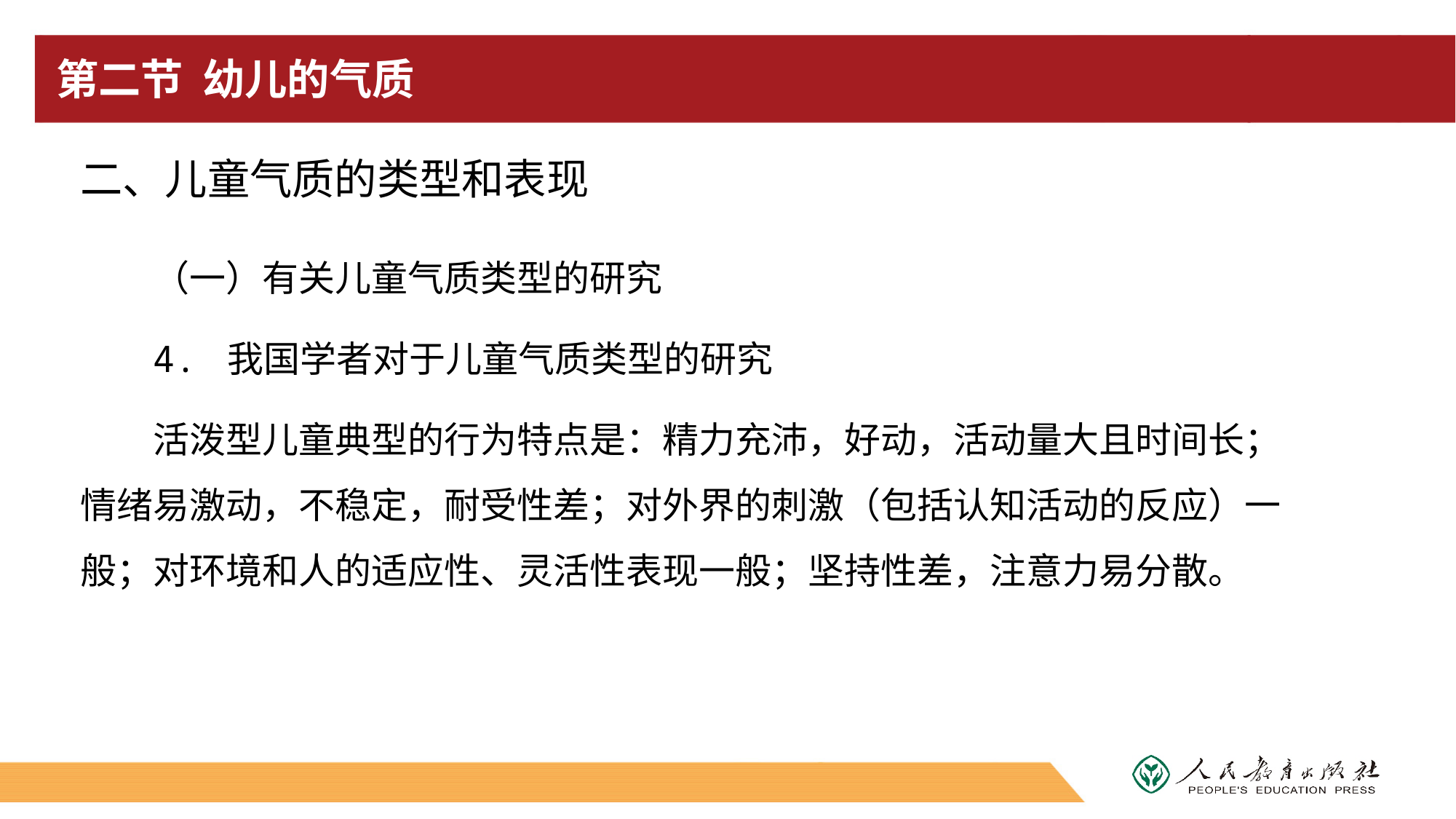

# 第二节  幼儿的气质
二、儿童气质的类型和表现
（一）有关儿童气质类型的研究
4. 我国学者对于儿童气质类型的研究
活泼型儿童典型的行为特点是：精力充沛，好动，活动量大且时间长；情绪易激动，不稳定，耐受性差；对外界的刺激（包括认知活动的反应）一般；对环境和人的适应性、灵活性表现一般；坚持性差，注意力易分散。